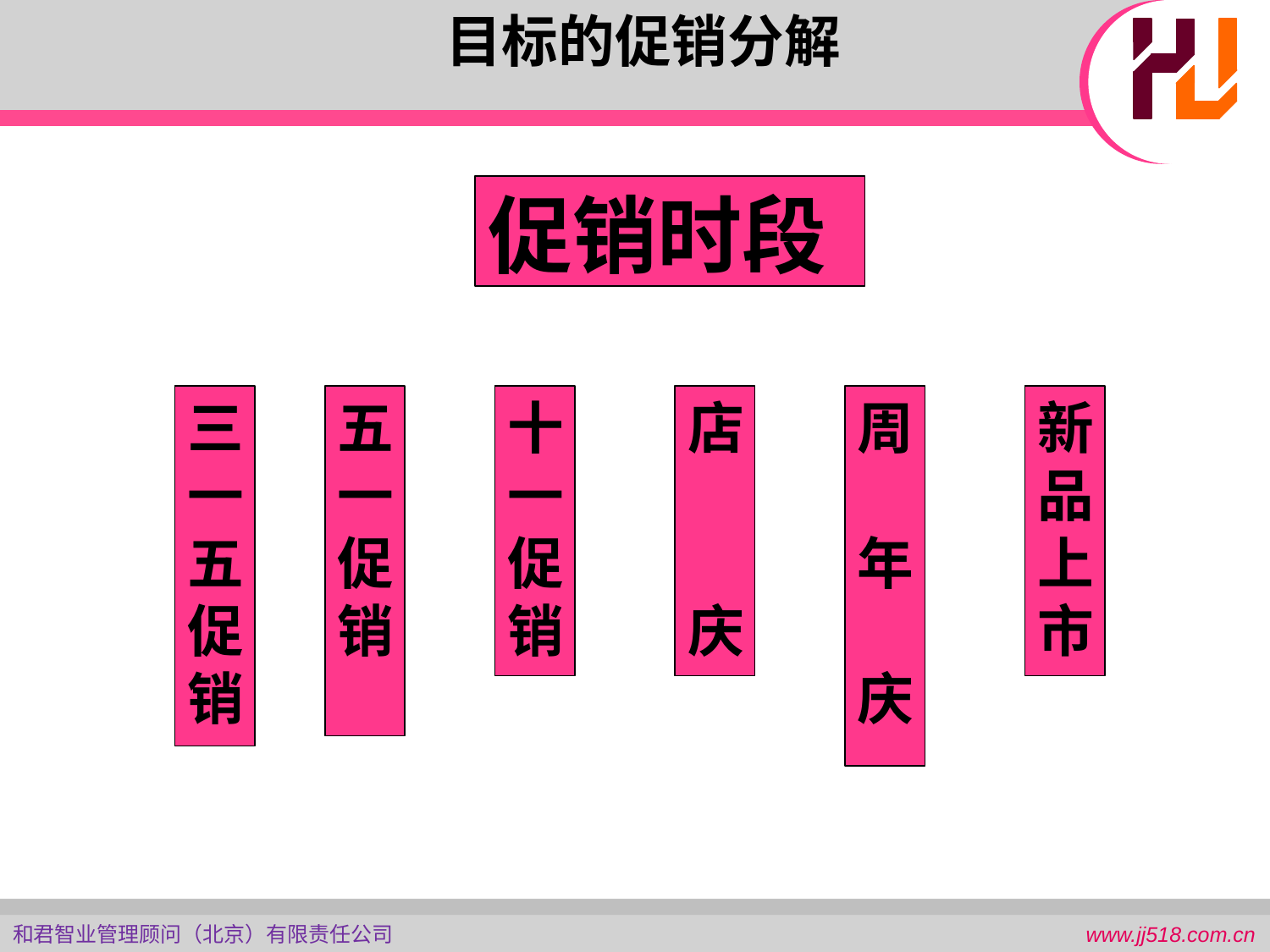

# 目标的促销分解
促销时段
三一五促销
五一
促销
十一促销
店

庆
周

年

庆
新品上市